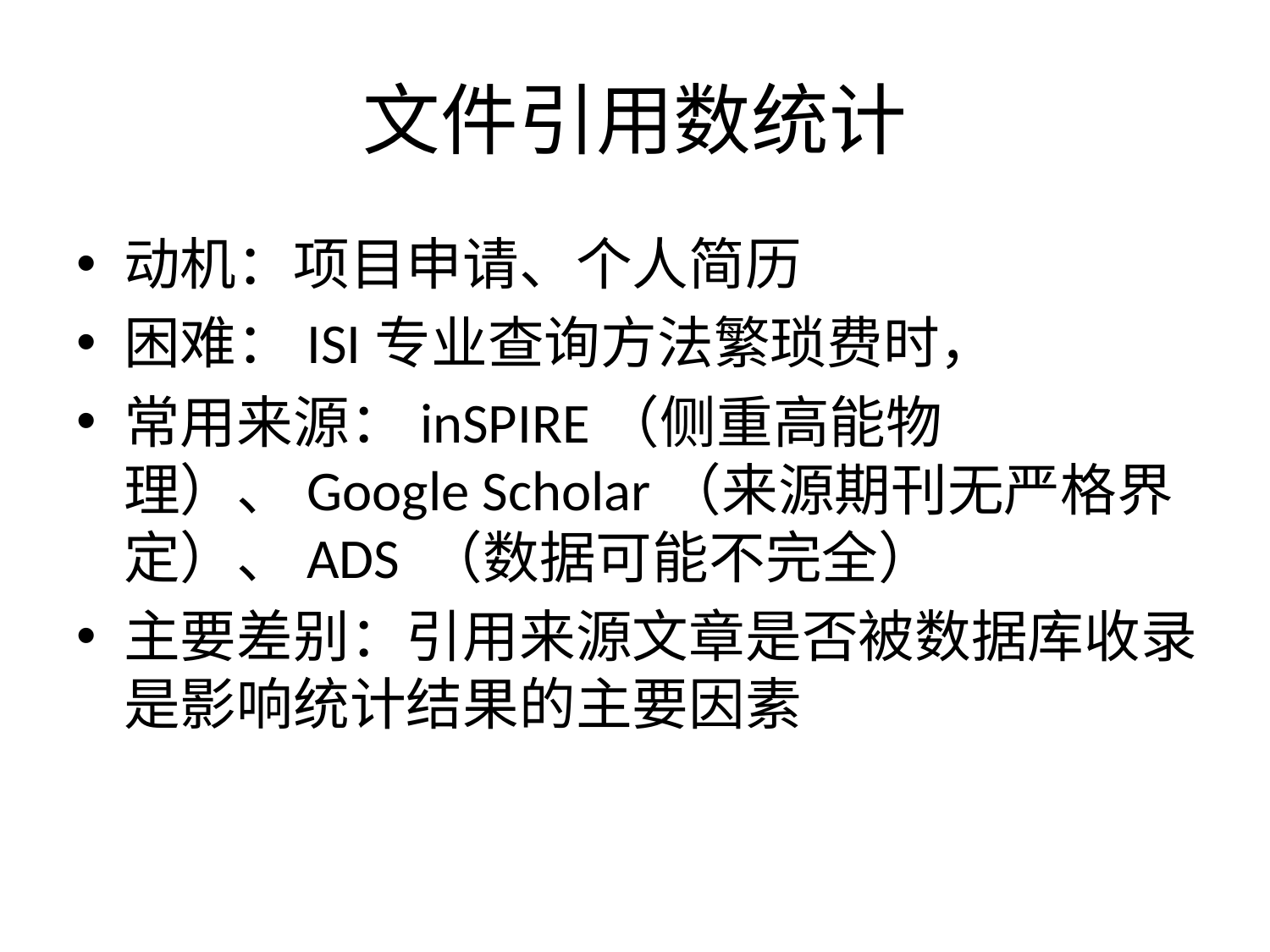

# 文件引用数统计
动机：项目申请、个人简历
困难：ISI专业查询方法繁琐费时，
常用来源：inSPIRE（侧重高能物理）、Google Scholar（来源期刊无严格界定）、ADS （数据可能不完全）
主要差别：引用来源文章是否被数据库收录是影响统计结果的主要因素